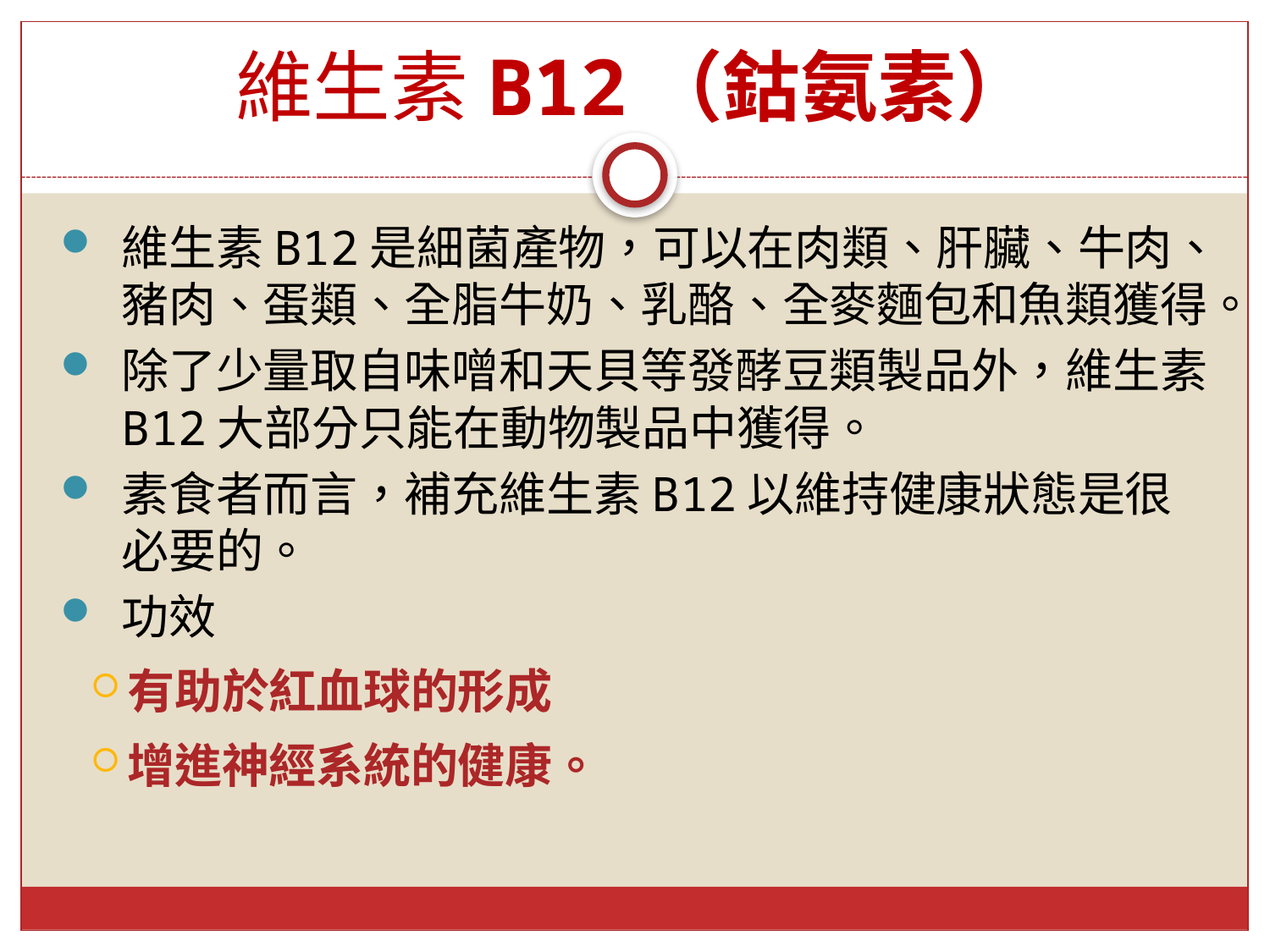

# 維生素B12（鈷氨素）
維生素B12是細菌產物，可以在肉類、肝臟、牛肉、豬肉、蛋類、全脂牛奶、乳酪、全麥麵包和魚類獲得。
除了少量取自味噌和天貝等發酵豆類製品外，維生素B12大部分只能在動物製品中獲得。
素食者而言，補充維生素B12以維持健康狀態是很必要的。
功效
有助於紅血球的形成
增進神經系統的健康。